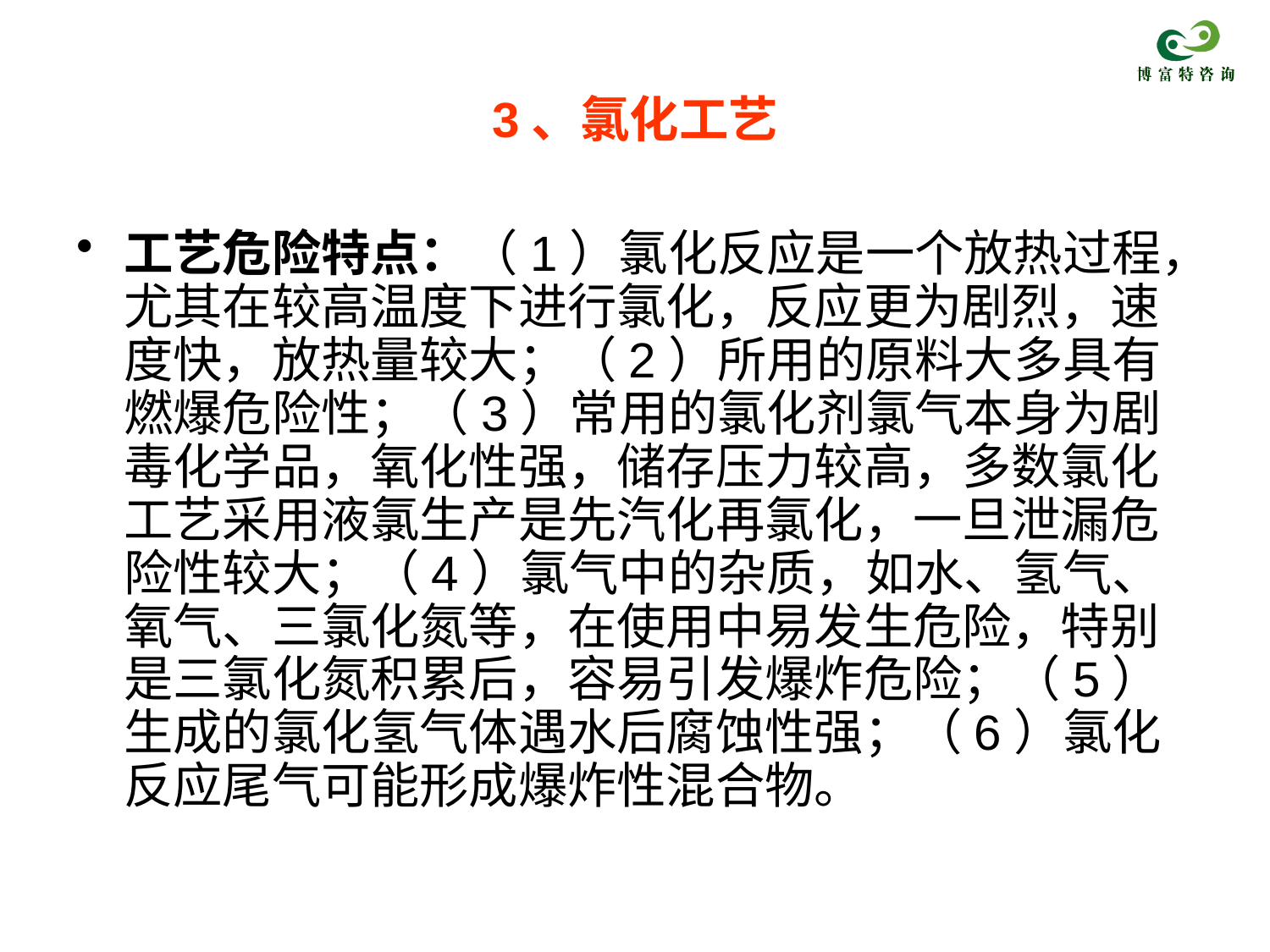

# 3、氯化工艺
工艺危险特点：（1）氯化反应是一个放热过程，尤其在较高温度下进行氯化，反应更为剧烈，速度快，放热量较大；（2）所用的原料大多具有燃爆危险性；（3）常用的氯化剂氯气本身为剧毒化学品，氧化性强，储存压力较高，多数氯化工艺采用液氯生产是先汽化再氯化，一旦泄漏危险性较大；（4）氯气中的杂质，如水、氢气、氧气、三氯化氮等，在使用中易发生危险，特别是三氯化氮积累后，容易引发爆炸危险；（5）生成的氯化氢气体遇水后腐蚀性强；（6）氯化反应尾气可能形成爆炸性混合物。